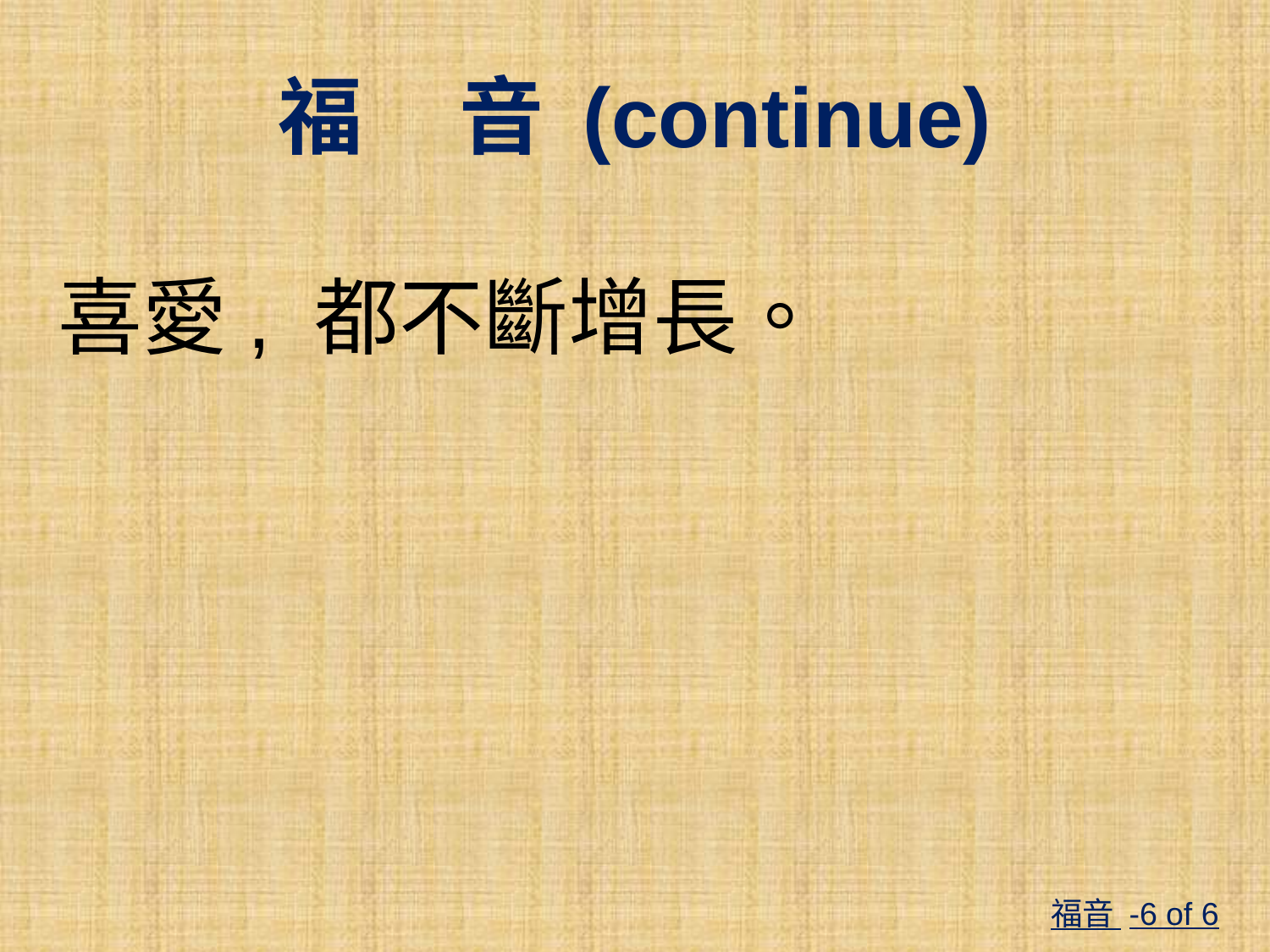

福     音 (continue)

喜愛, 都不斷增長。
福音 -6 of 6